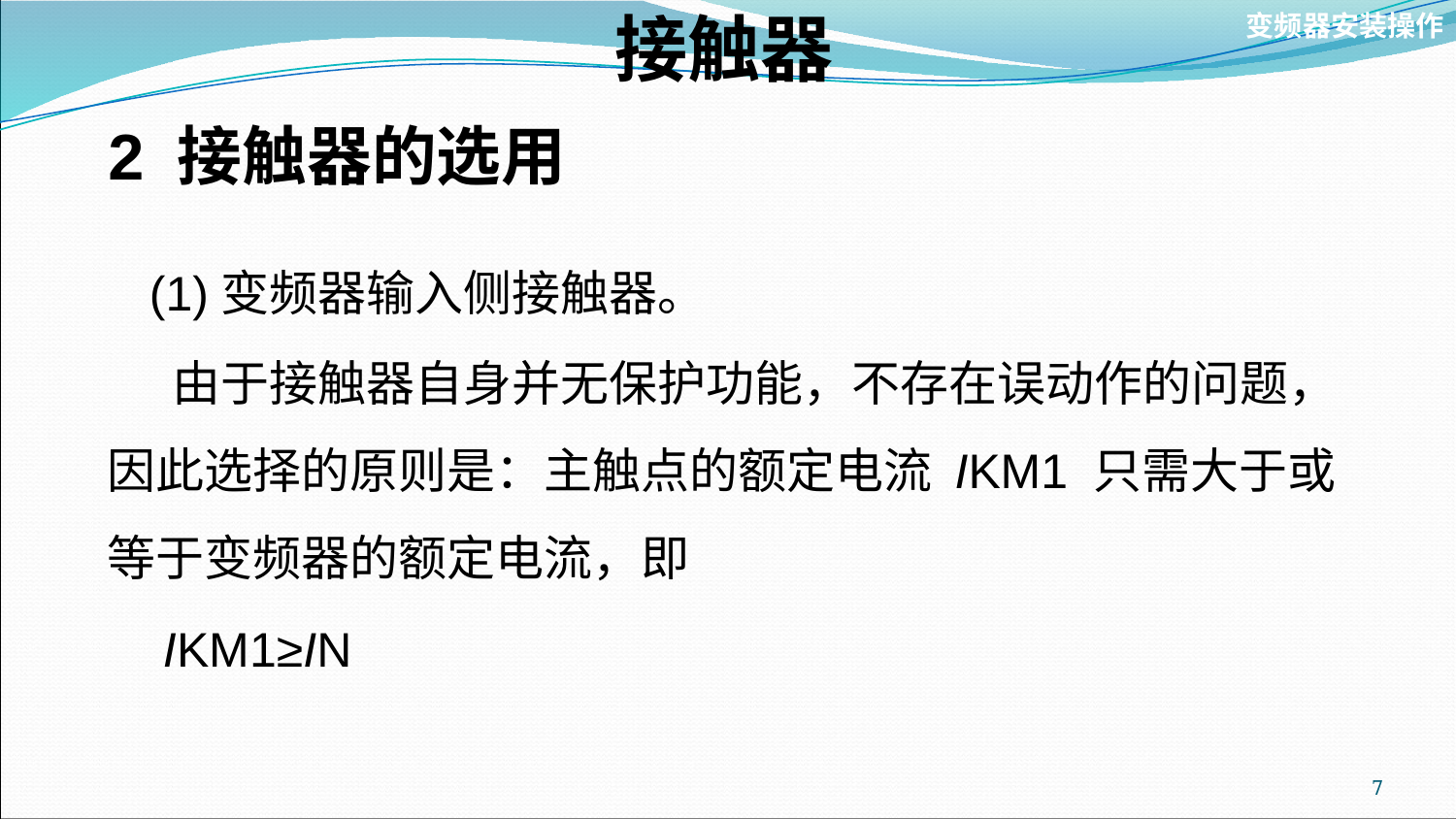

# 接触器
变频器安装操作
2 接触器的选用
(1)变频器输入侧接触器。
 由于接触器自身并无保护功能，不存在误动作的问题，因此选择的原则是：主触点的额定电流 IKM1 只需大于或等于变频器的额定电流，即
 IKM1≥IN
7